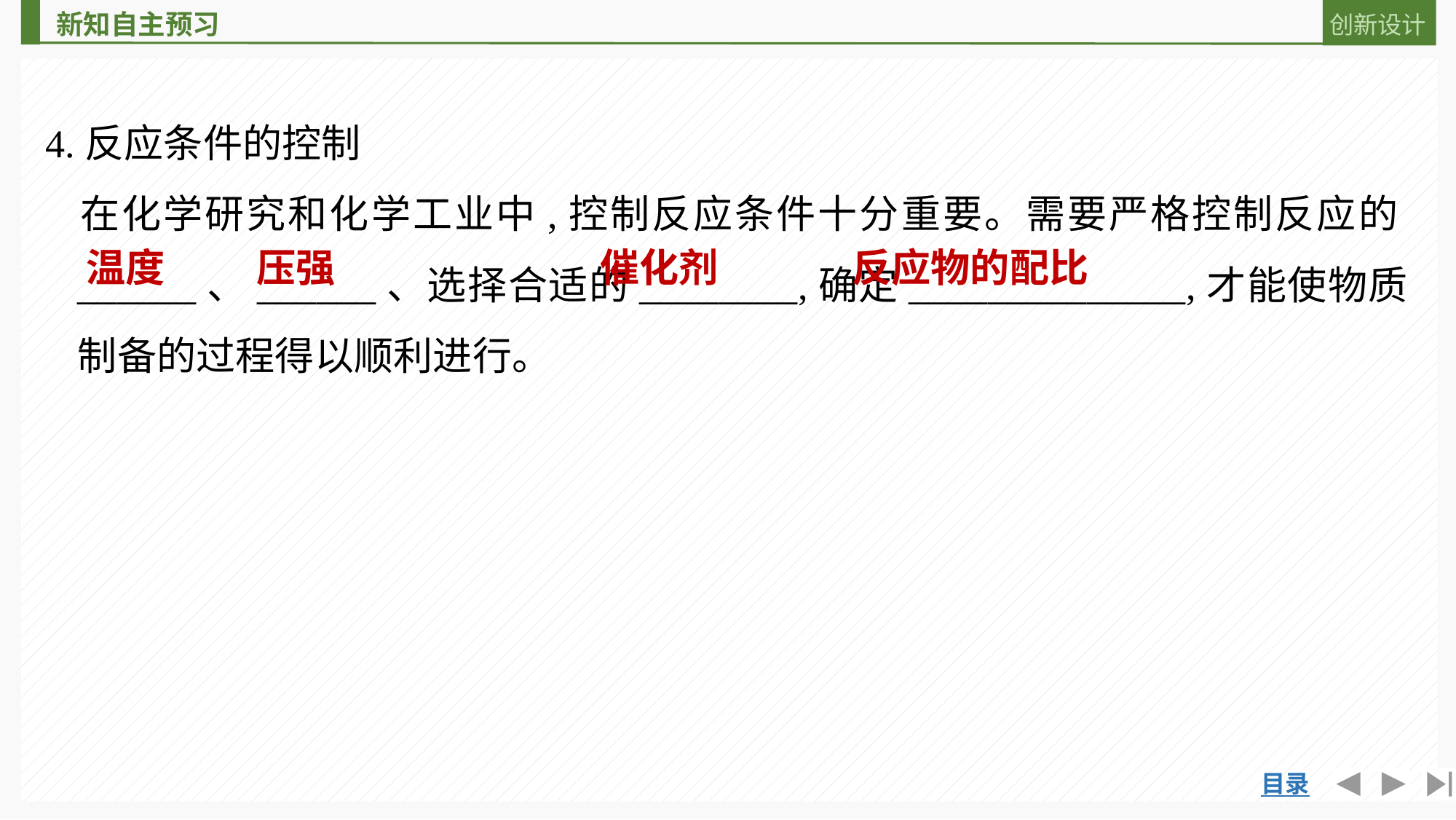

4.反应条件的控制
	在化学研究和化学工业中,控制反应条件十分重要。需要严格控制反应的______、______、选择合适的________,确定______________,才能使物质制备的过程得以顺利进行。
温度
压强
催化剂
反应物的配比